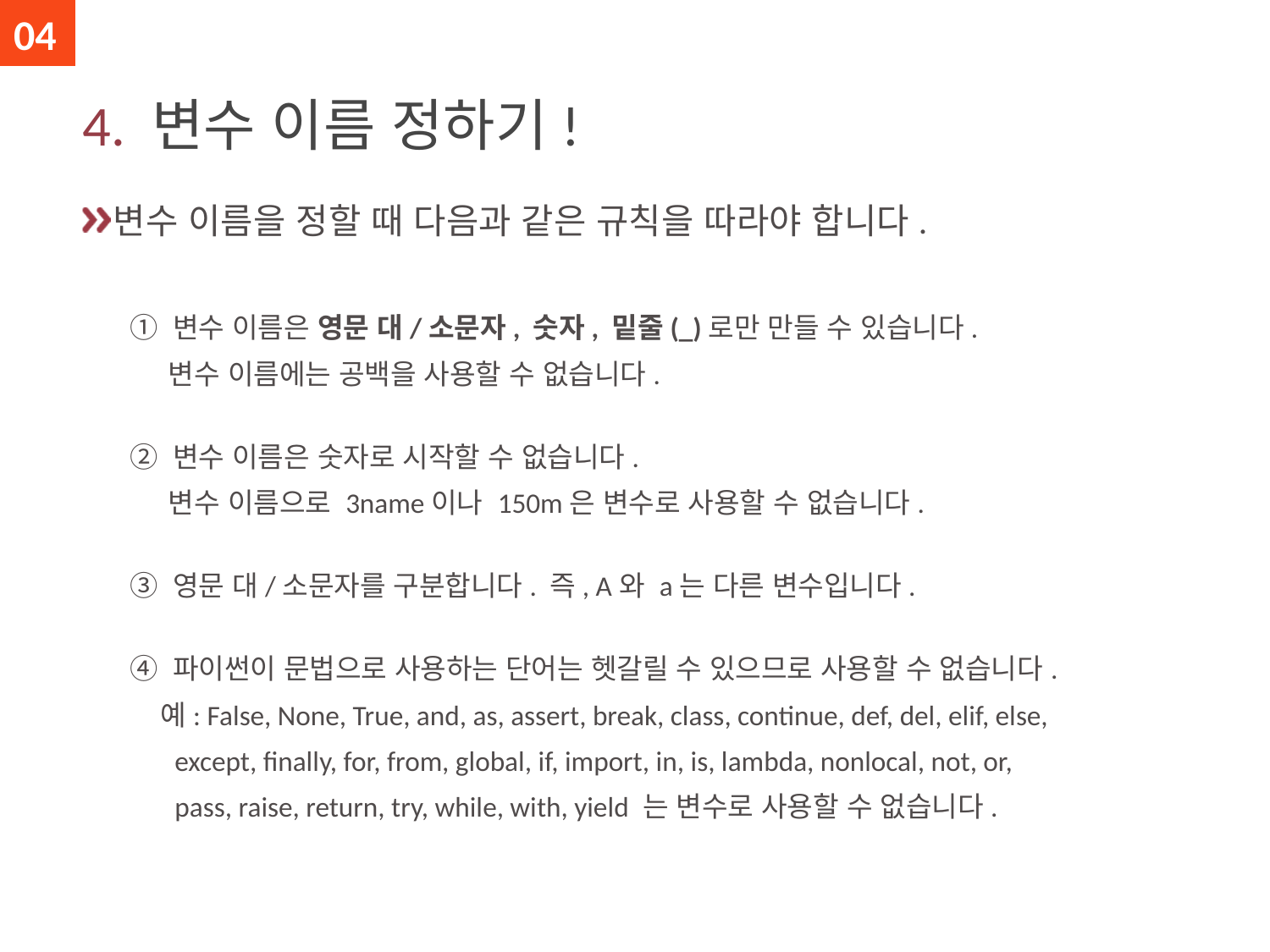

04
# 4. 변수 이름 정하기!
변수 이름을 정할 때 다음과 같은 규칙을 따라야 합니다.

① 변수 이름은 영문 대/소문자, 숫자, 밑줄(_)로만 만들 수 있습니다.
    변수 이름에는 공백을 사용할 수 없습니다.
② 변수 이름은 숫자로 시작할 수 없습니다.
    변수 이름으로 3name이나 150m은 변수로 사용할 수 없습니다.
③ 영문 대/소문자를 구분합니다. 즉, A와 a는 다른 변수입니다.
④ 파이썬이 문법으로 사용하는 단어는 헷갈릴 수 있으므로 사용할 수 없습니다.
   예: False, None, True, and, as, assert, break, class, continue, def, del, elif, else,
       except, finally, for, from, global, if, import, in, is, lambda, nonlocal, not, or,
       pass, raise, return, try, while, with, yield 는 변수로 사용할 수 없습니다.